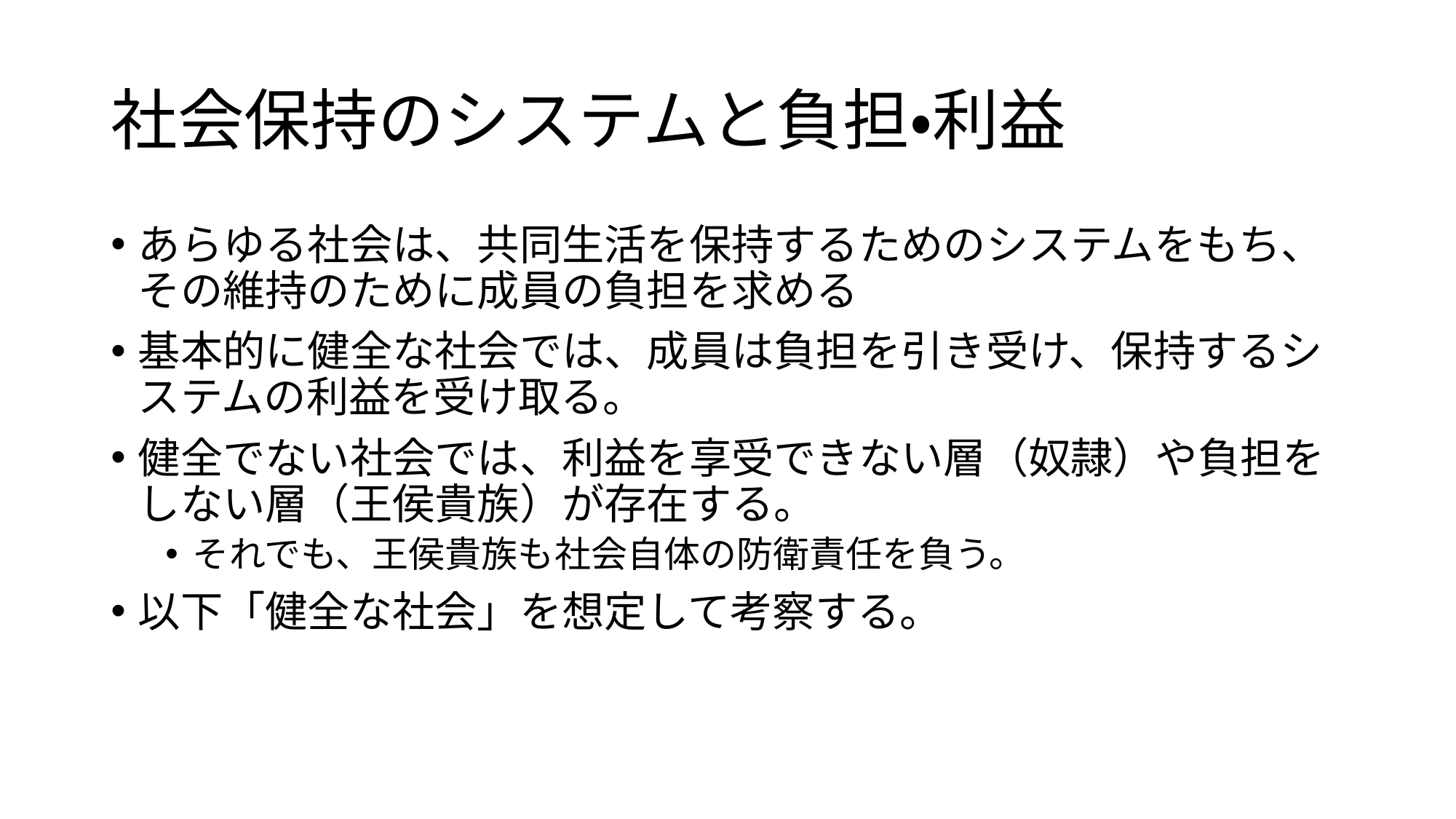

# 社会保持のシステムと負担・利益
あらゆる社会は、共同生活を保持するためのシステムをもち、その維持のために成員の負担を求める
基本的に健全な社会では、成員は負担を引き受け、保持するシステムの利益を受け取る。
健全でない社会では、利益を享受できない層（奴隷）や負担をしない層（王侯貴族）が存在する。
それでも、王侯貴族も社会自体の防衛責任を負う。
以下「健全な社会」を想定して考察する。